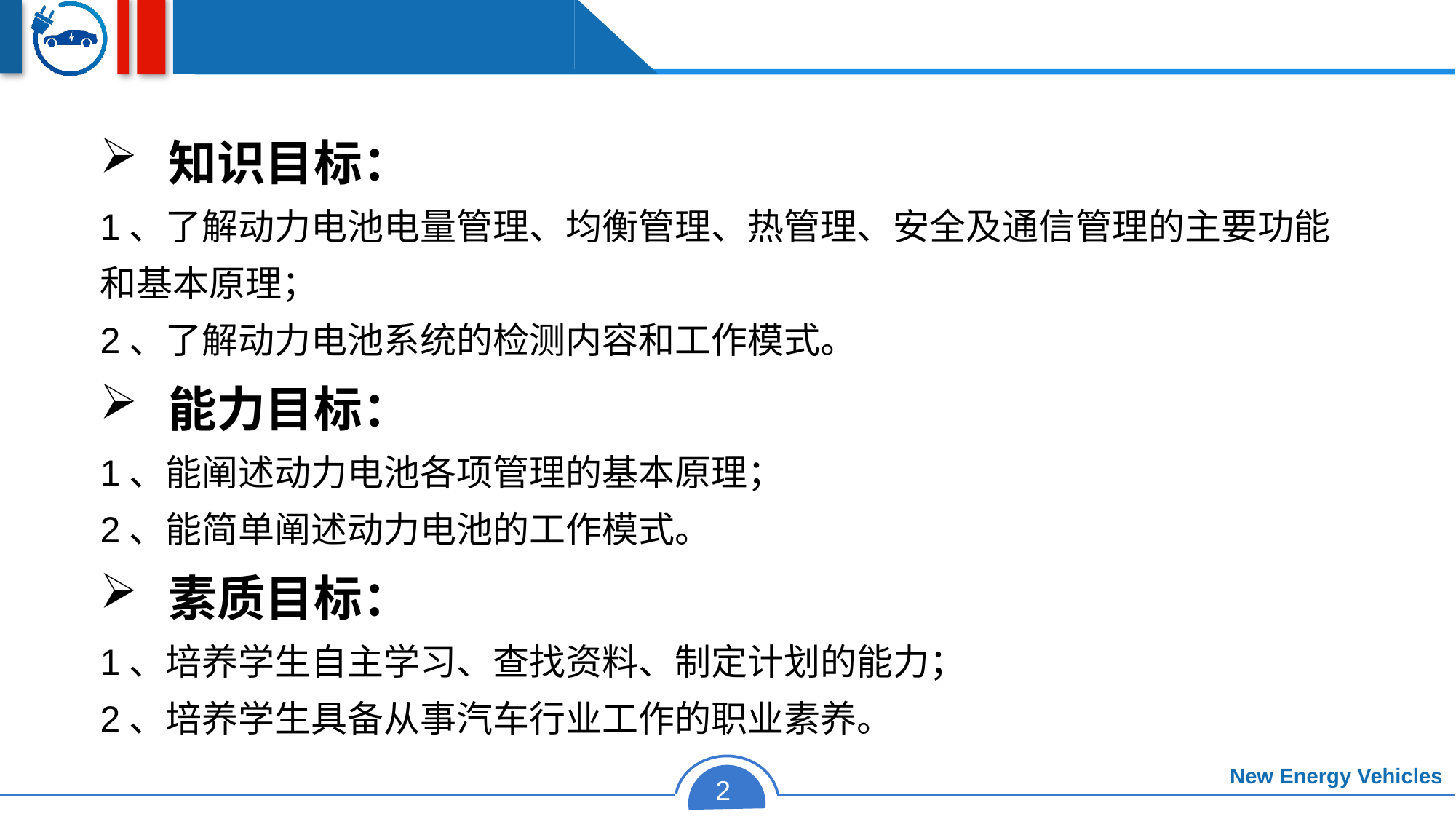

知识目标：
1、了解动力电池电量管理、均衡管理、热管理、安全及通信管理的主要功能和基本原理；
2、了解动力电池系统的检测内容和工作模式。
能力目标：
1、能阐述动力电池各项管理的基本原理；
2、能简单阐述动力电池的工作模式。
素质目标：
1、培养学生自主学习、查找资料、制定计划的能力；
2、培养学生具备从事汽车行业工作的职业素养。